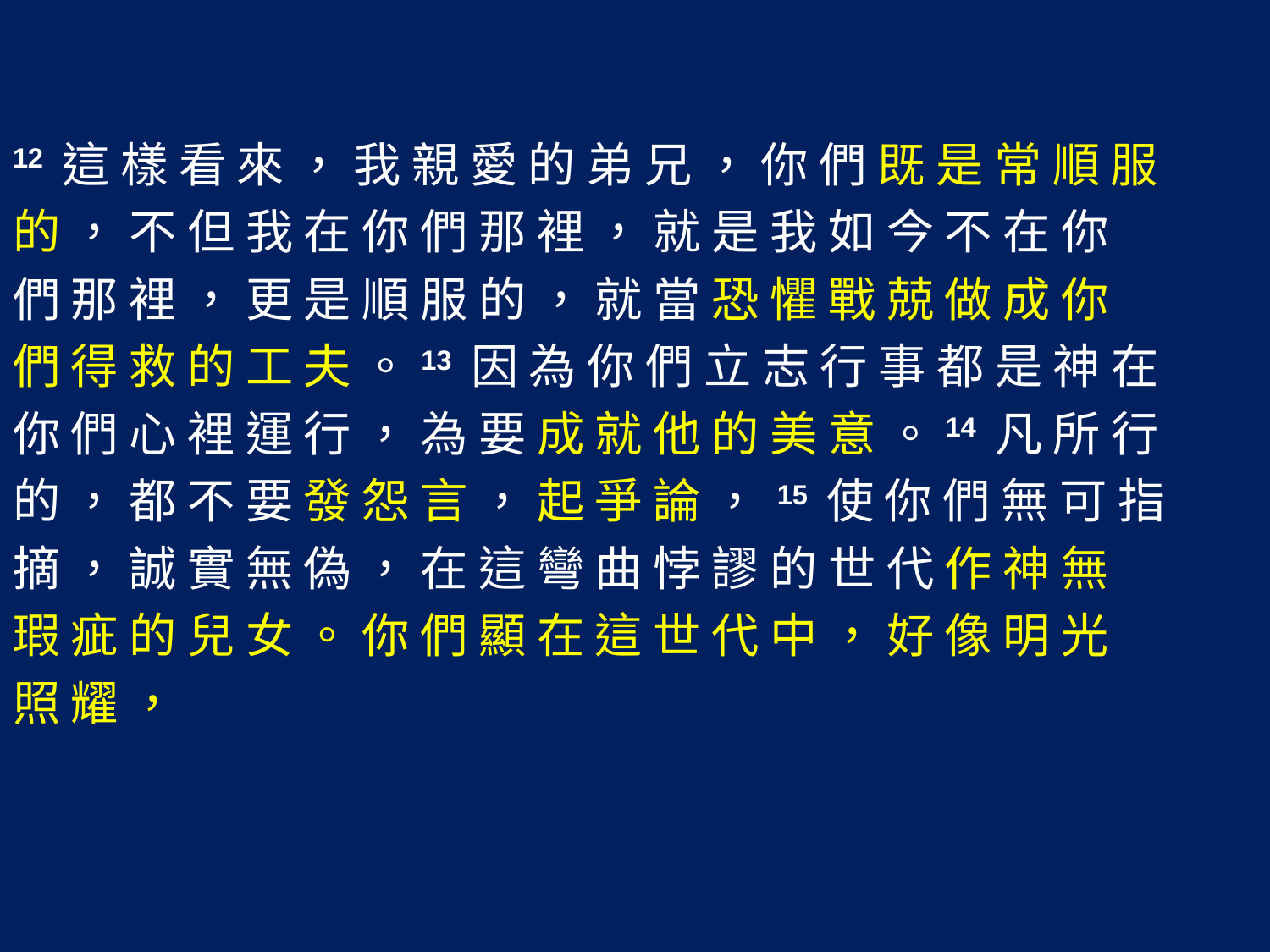

12 這 樣 看 來 ， 我 親 愛 的 弟 兄 ， 你 們 既 是 常 順 服
的 ， 不 但 我 在 你 們 那 裡 ， 就 是 我 如 今 不 在 你
們 那 裡 ， 更 是 順 服 的 ， 就 當 恐 懼 戰 兢 做 成 你
們 得 救 的 工 夫 。13 因 為 你 們 立 志 行 事 都 是 神 在
你 們 心 裡 運 行 ， 為 要 成 就 他 的 美 意 。14 凡 所 行
的 ， 都 不 要 發 怨 言 ， 起 爭 論 ， 15 使 你 們 無 可 指
摘 ， 誠 實 無 偽 ， 在 這 彎 曲 悖 謬 的 世 代 作 神 無
瑕 疵 的 兒 女 。 你 們 顯 在 這 世 代 中 ， 好 像 明 光
照 耀 ，